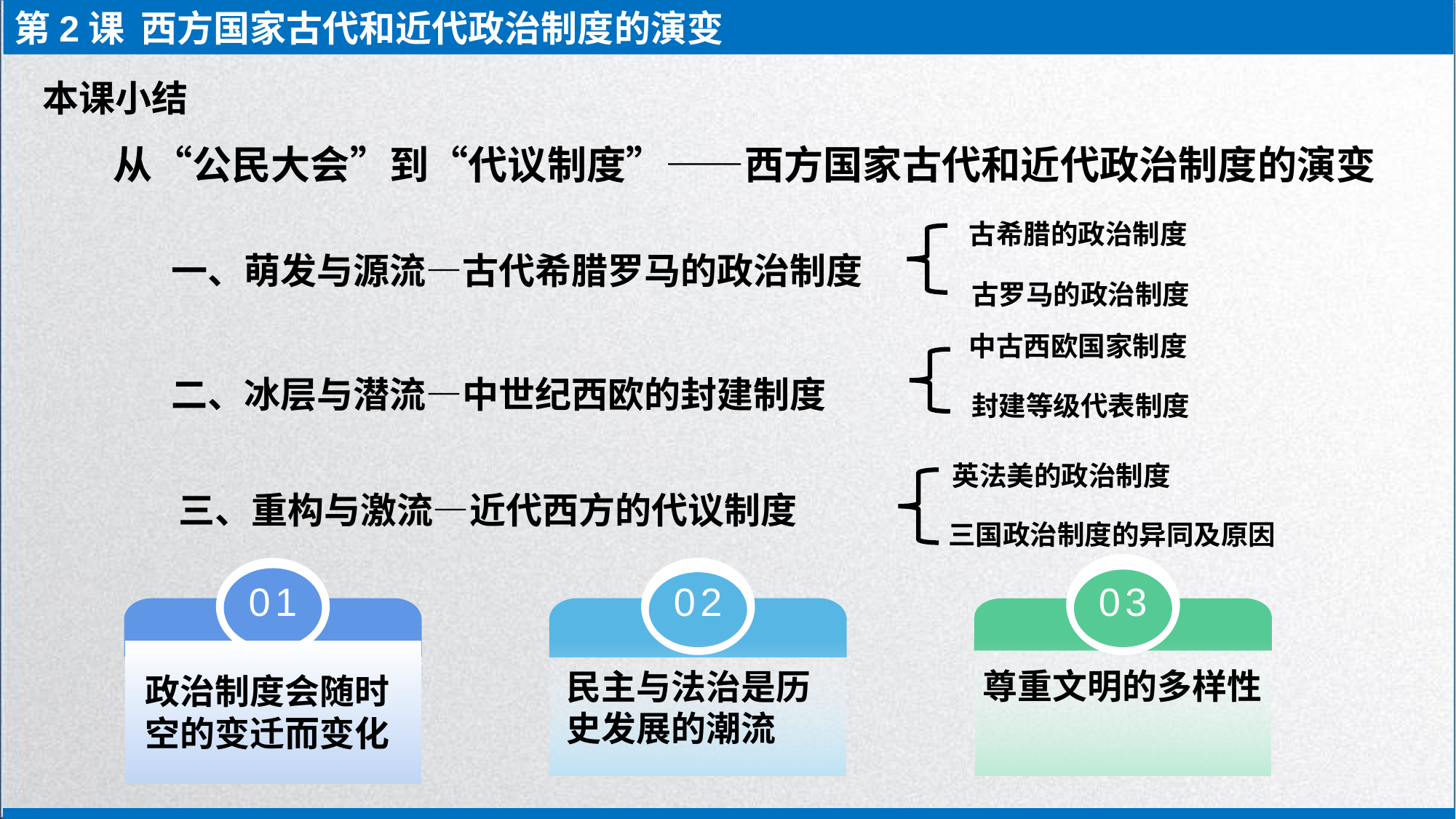

第2课  西方国家古代和近代政治制度的演变
本课小结
从“公民大会”到“代议制度”——西方国家古代和近代政治制度的演变
古希腊的政治制度

一、萌发与源流—古代希腊罗马的政治制度
古罗马的政治制度
中古西欧国家制度

二、冰层与潜流—中世纪西欧的封建制度
封建等级代表制度
英法美的政治制度

三、重构与激流—近代西方的代议制度
三国政治制度的异同及原因

01
02
03

民主与法治是历史发展的潮流
政治制度会随时空的变迁而变化
尊重文明的多样性